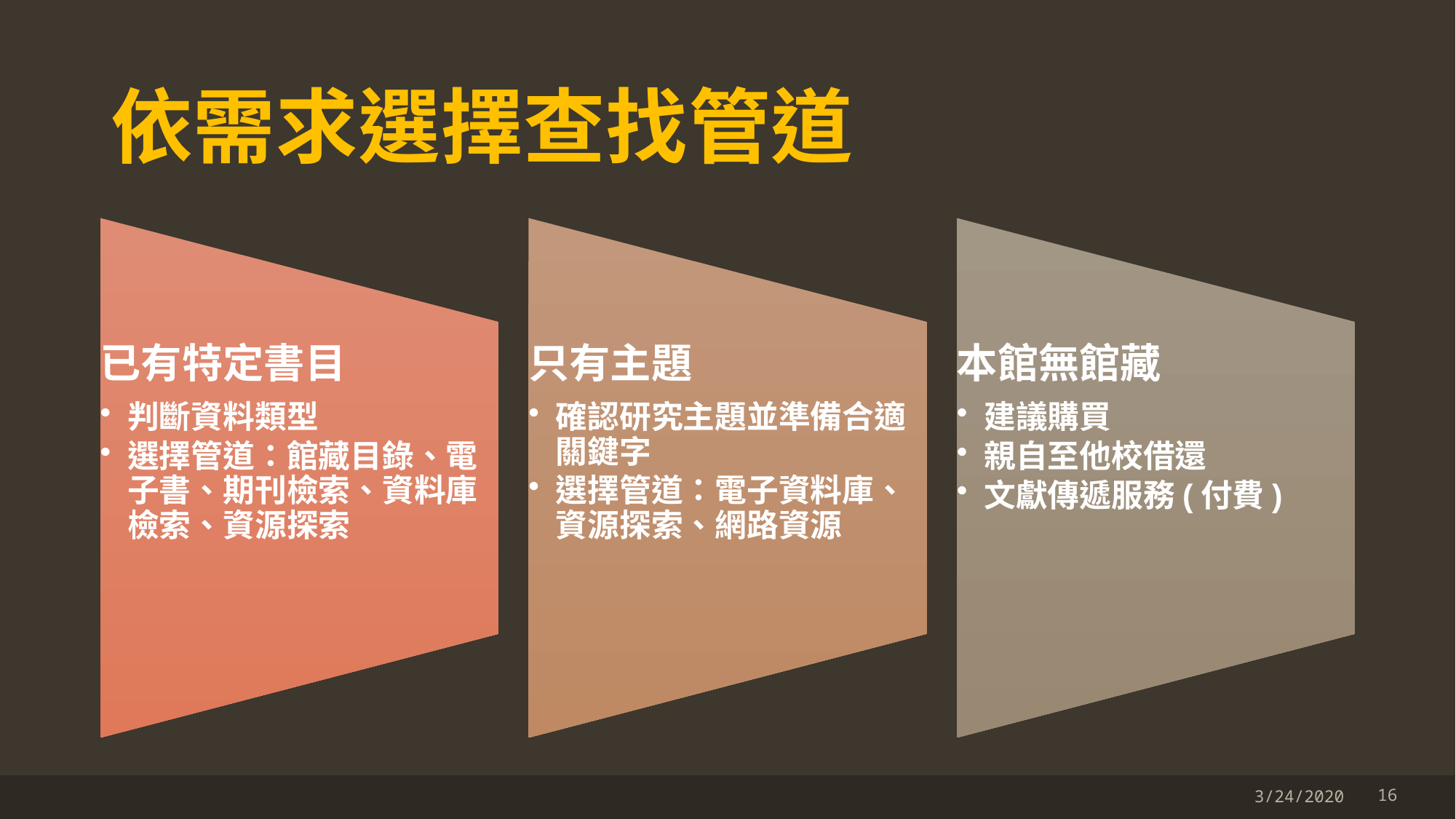

# 依需求選擇查找管道
已有特定書目
判斷資料類型
選擇管道：館藏目錄、電子書、期刊檢索、資料庫檢索、資源探索
只有主題
確認研究主題並準備合適關鍵字
選擇管道：電子資料庫、資源探索、網路資源
本館無館藏
建議購買
親自至他校借還
文獻傳遞服務(付費)
3/24/2020
16